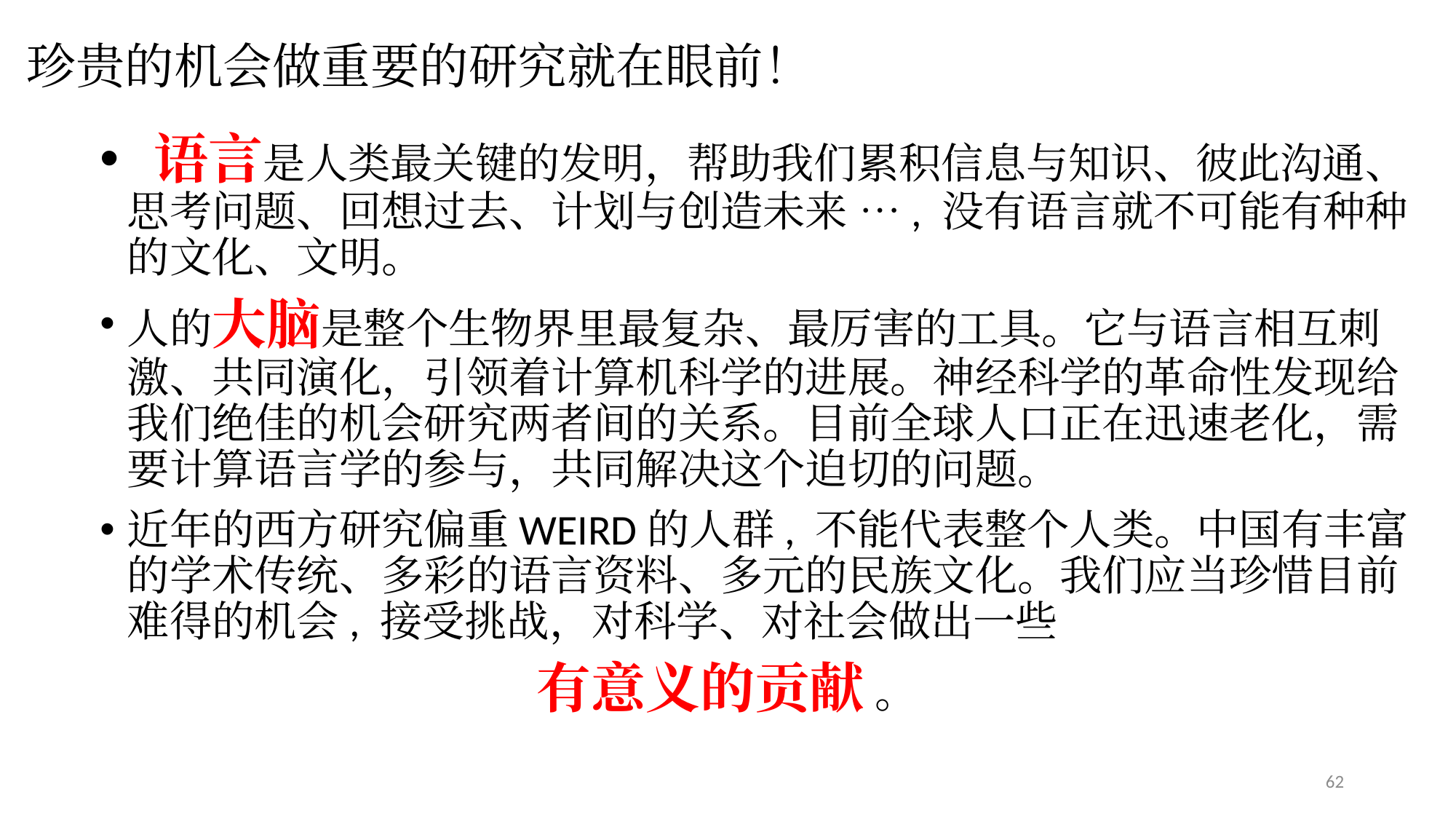

# 珍贵的机会做重要的研究就在眼前！
 语言是人类最关键的发明，帮助我们累积信息与知识、彼此沟通、思考问题、回想过去、计划与创造未来 …, 没有语言就不可能有种种的文化、文明。
人的大脑是整个生物界里最复杂、最厉害的工具。它与语言相互刺激、共同演化，引领着计算机科学的进展。神经科学的革命性发现给我们绝佳的机会研究两者间的关系。目前全球人口正在迅速老化，需要计算语言学的参与，共同解决这个迫切的问题。
近年的西方研究偏重WEIRD的人群, 不能代表整个人类。中国有丰富的学术传统、多彩的语言资料、多元的民族文化。我们应当珍惜目前难得的机会, 接受挑战，对科学、对社会做出一些
				有意义的贡献 。
62